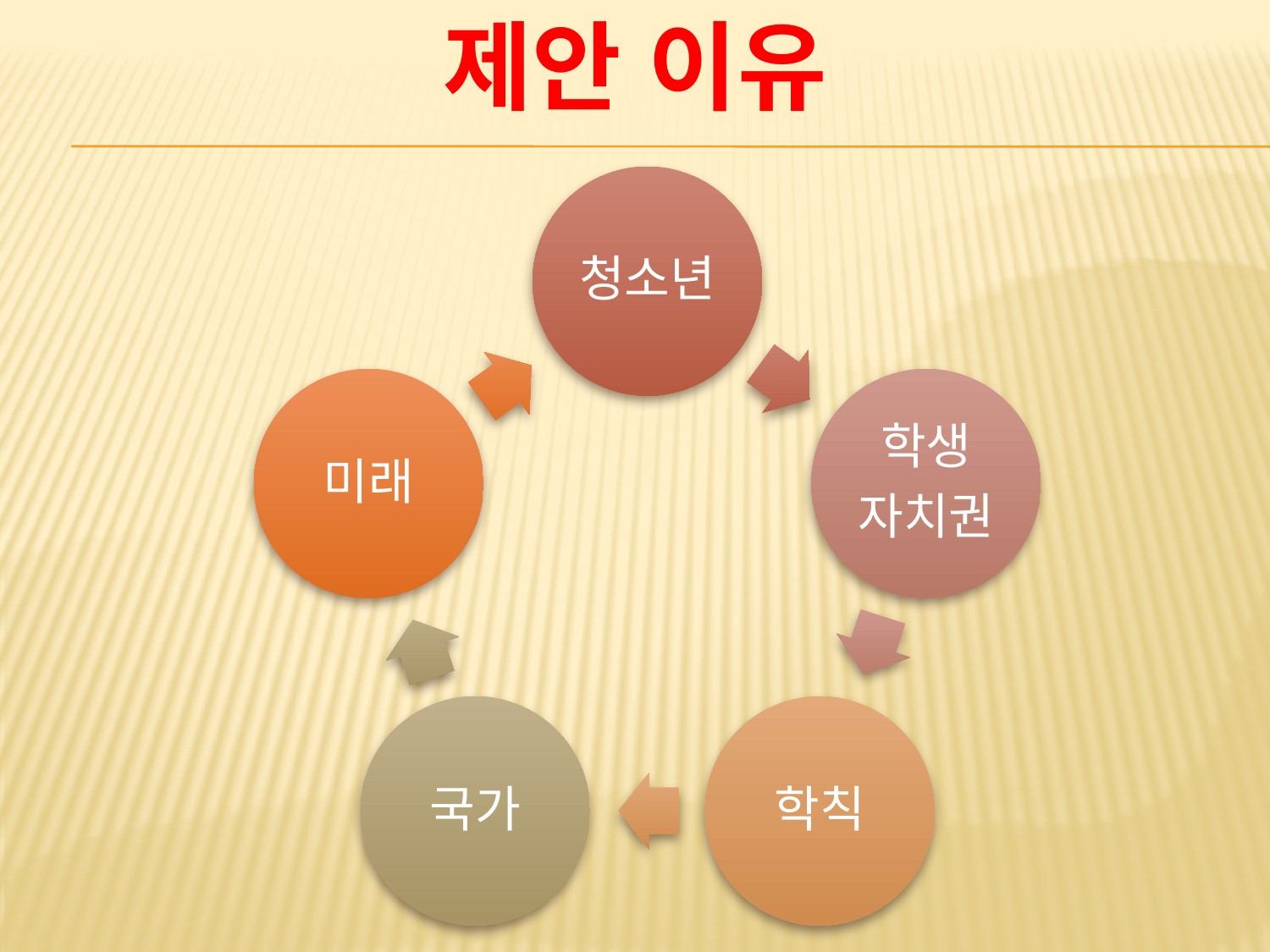

제안 이유
청소년

학생
자치권

학칙

국가

미래